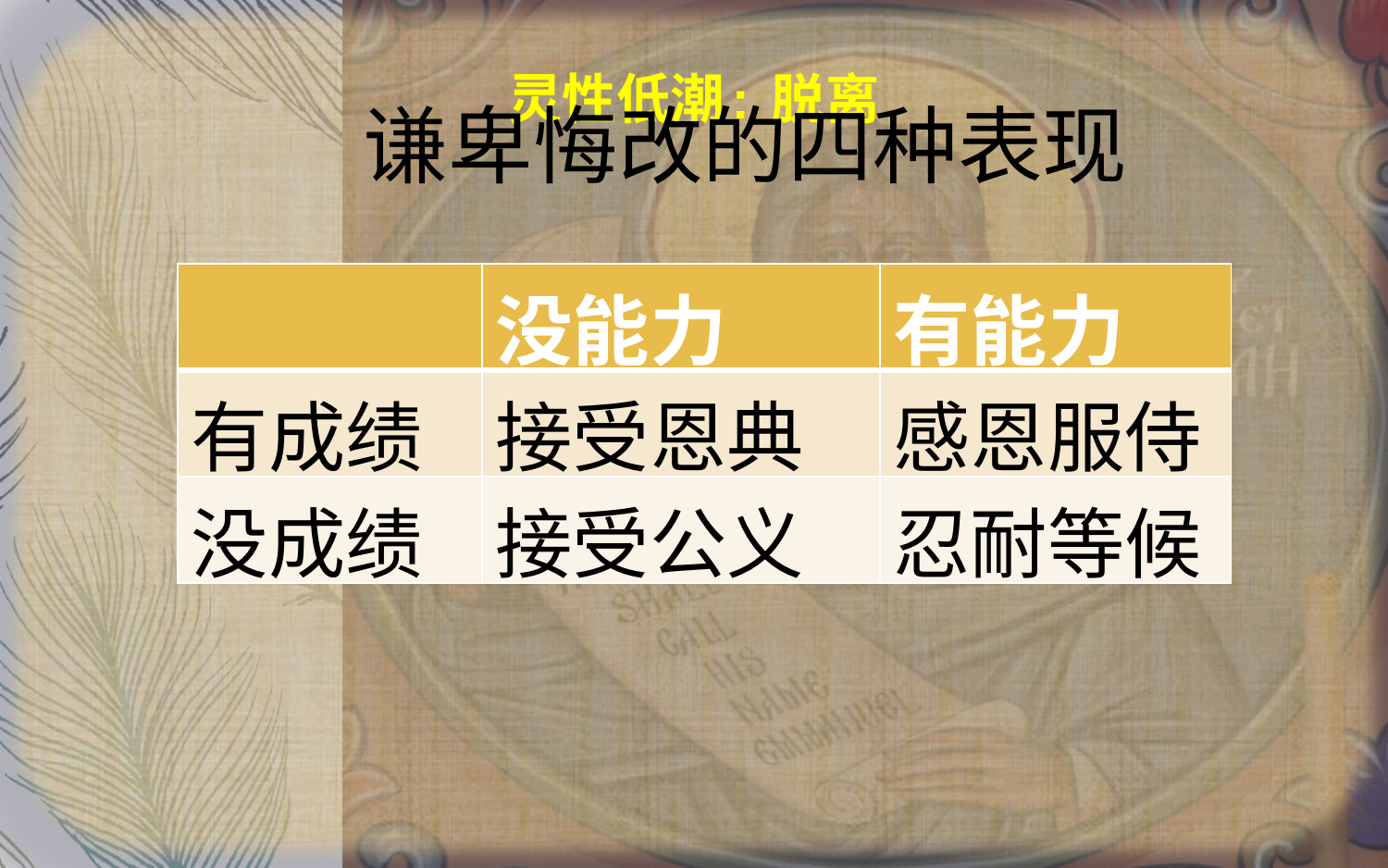

# 灵性低潮: 脱离
谦卑悔改的四种表现
|  | 没能力 | 有能力 |
| --- | --- | --- |
| 有成绩 | 接受恩典 | 感恩服侍 |
| 没成绩 | 接受公义 | 忍耐等候 |